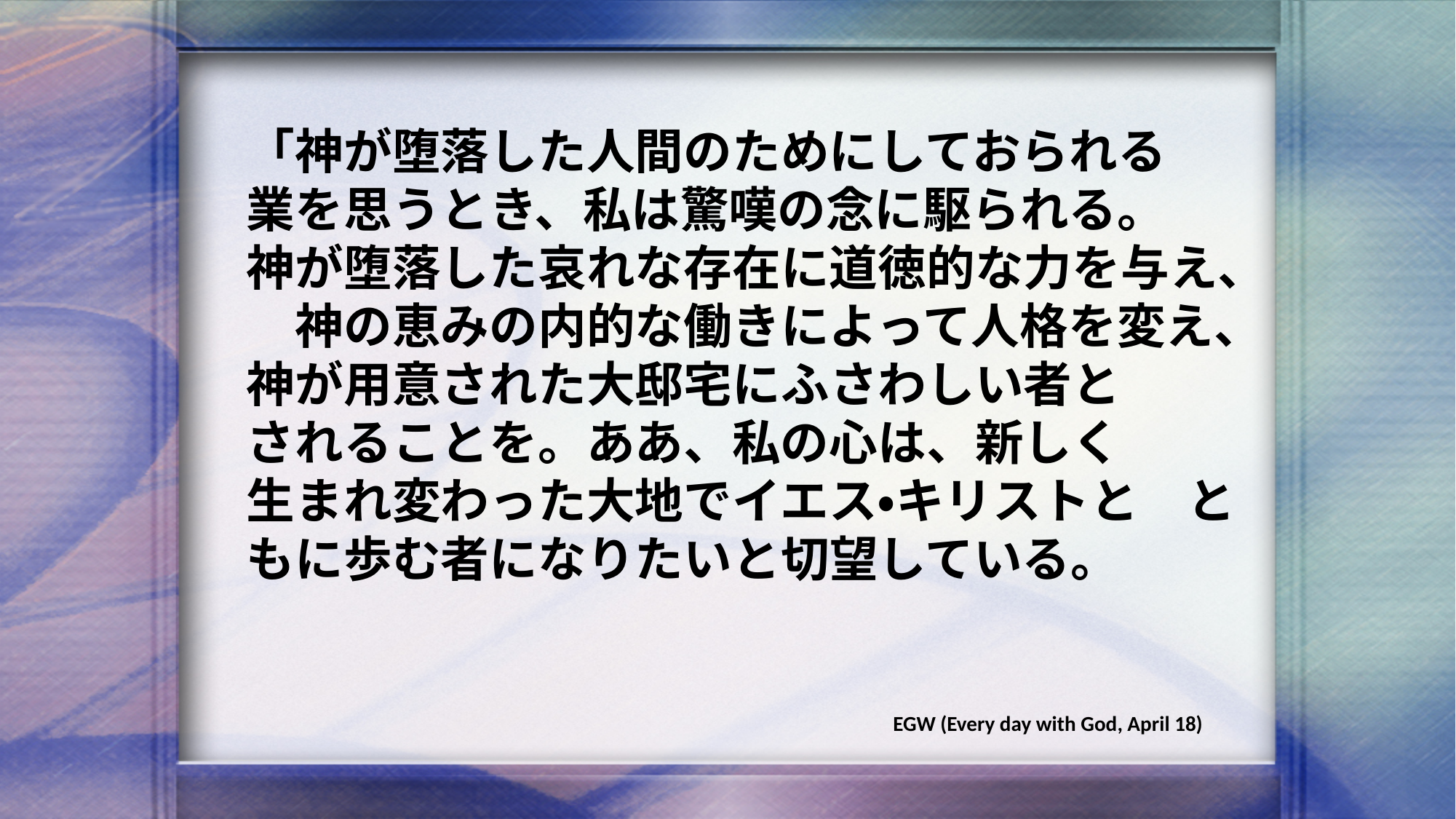

「神が堕落した人間のためにしておられる　業を思うとき、私は驚嘆の念に駆られる。　神が堕落した哀れな存在に道徳的な力を与え、　神の恵みの内的な働きによって人格を変え、神が用意された大邸宅にふさわしい者と　　されることを。ああ、私の心は、新しく　　生まれ変わった大地でイエス・キリストと　ともに歩む者になりたいと切望している。
EGW (Every day with God, April 18)